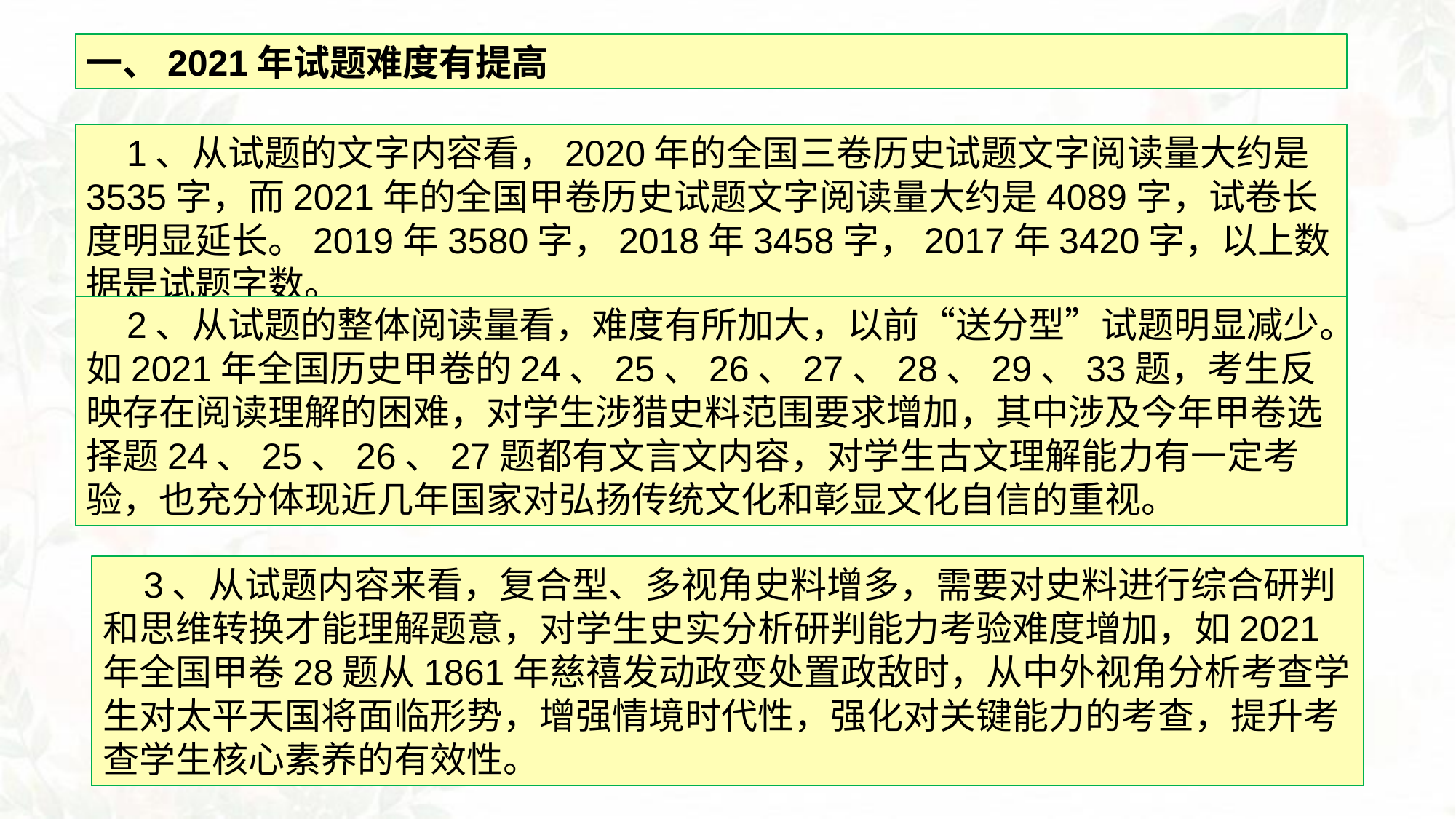

一、2021年试题难度有提高
    1、从试题的文字内容看，2020年的全国三卷历史试题文字阅读量大约是3535字，而2021年的全国甲卷历史试题文字阅读量大约是4089字，试卷长度明显延长。2019年3580字，2018年3458字，2017年3420字，以上数据是试题字数。
    2、从试题的整体阅读量看，难度有所加大，以前“送分型”试题明显减少。如2021年全国历史甲卷的24、25、26、27、28、29、33题，考生反映存在阅读理解的困难，对学生涉猎史料范围要求增加，其中涉及今年甲卷选择题24、25、26、27题都有文言文内容，对学生古文理解能力有一定考验，也充分体现近几年国家对弘扬传统文化和彰显文化自信的重视。
    3、从试题内容来看，复合型、多视角史料增多，需要对史料进行综合研判和思维转换才能理解题意，对学生史实分析研判能力考验难度增加，如2021年全国甲卷28题从1861年慈禧发动政变处置政敌时，从中外视角分析考查学生对太平天国将面临形势，增强情境时代性，强化对关键能力的考查，提升考查学生核心素养的有效性。